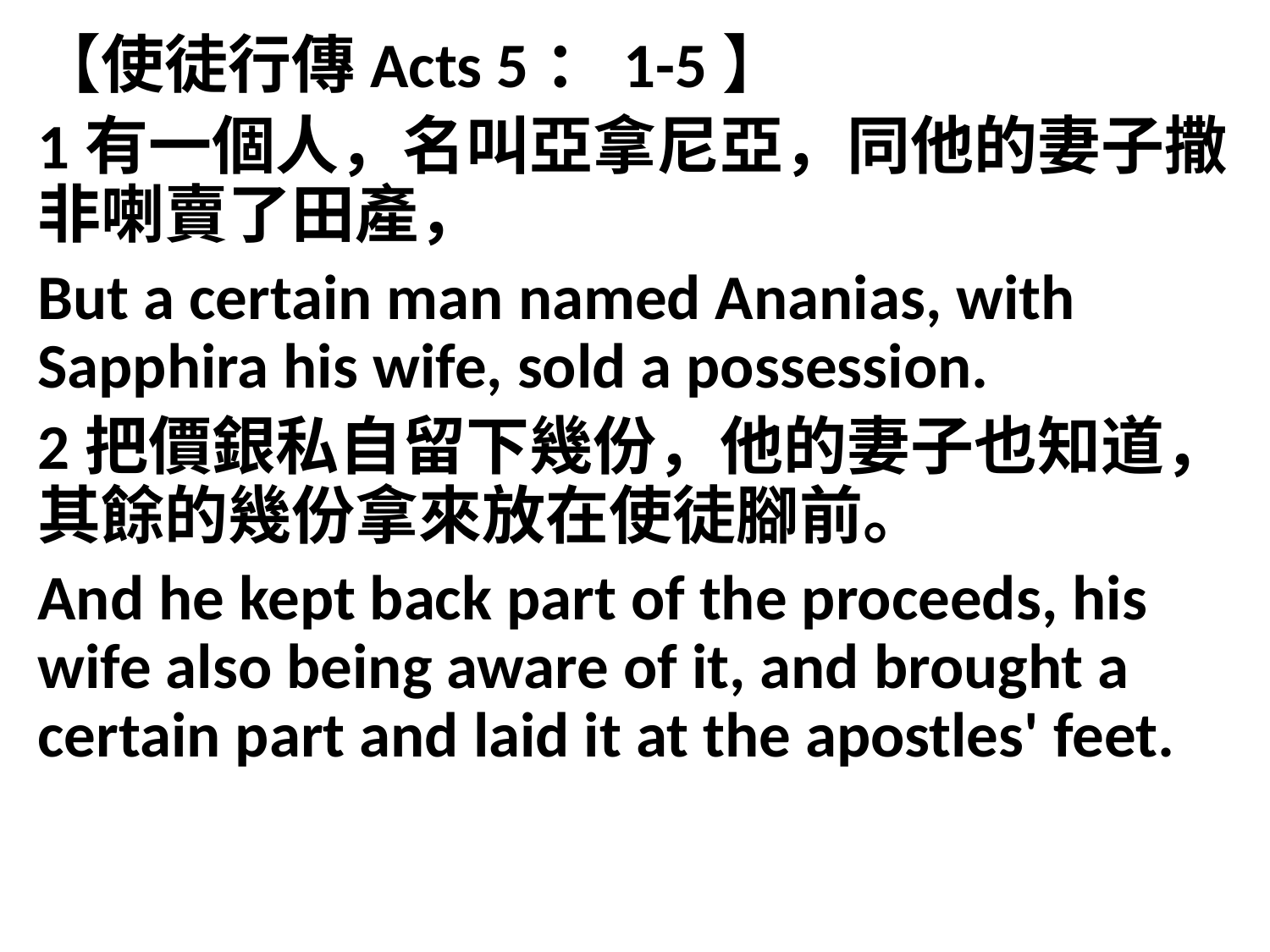

【使徒行傳Acts 5：1-5】
1有一個人，名叫亞拿尼亞，同他的妻子撒非喇賣了田產，
But a certain man named Ananias, with Sapphira his wife, sold a possession.
2把價銀私自留下幾份，他的妻子也知道，其餘的幾份拿來放在使徒腳前。
And he kept back part of the proceeds, his wife also being aware of it, and brought a certain part and laid it at the apostles' feet.